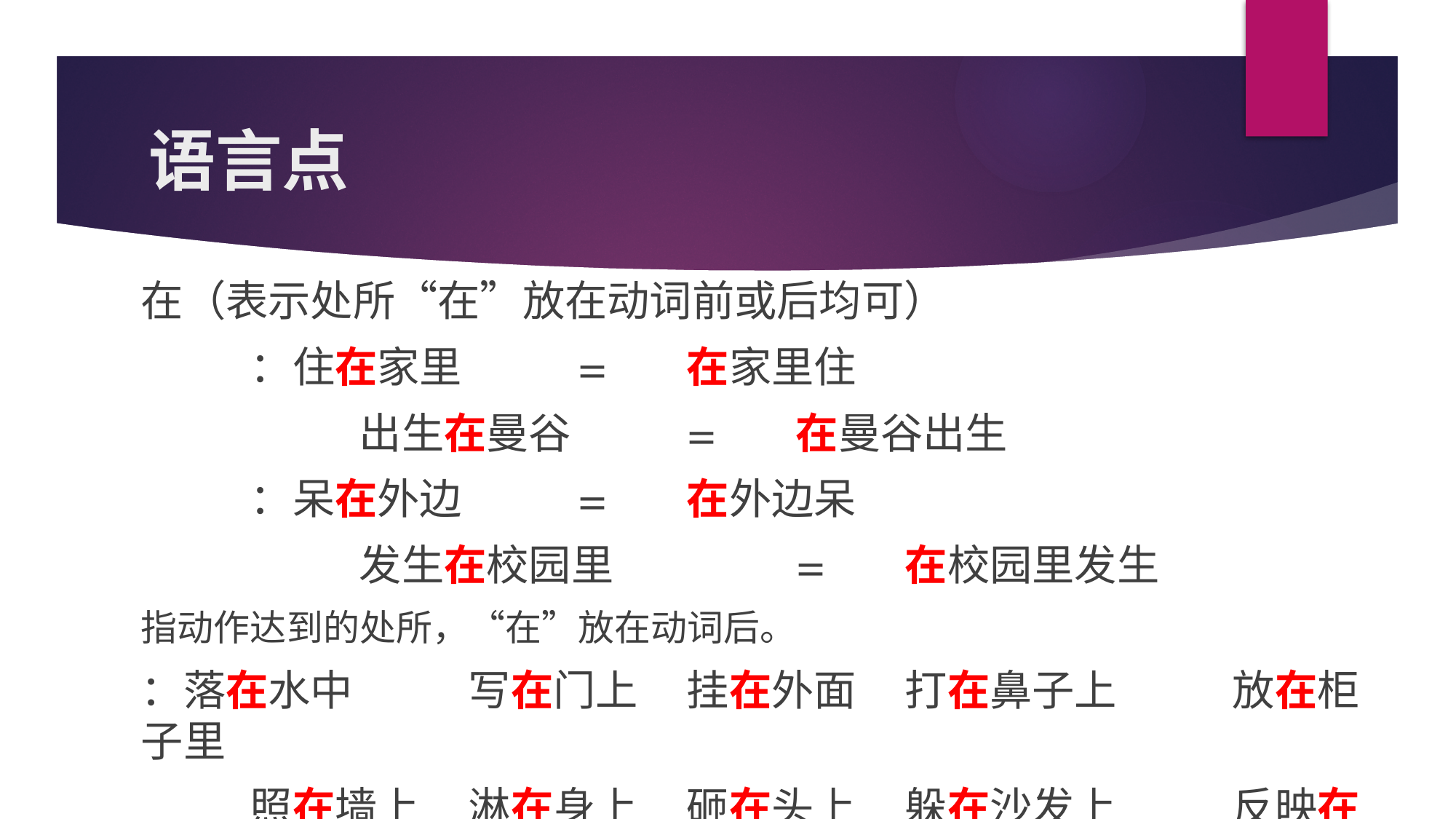

# 语言点
在（表示处所“在”放在动词前或后均可）
	：住在家里		=	在家里住
		出生在曼谷		=	在曼谷出生
	：呆在外边		=	在外边呆
		发生在校园里		=	在校园里发生
指动作达到的处所，“在”放在动词后。
：落在水中		写在门上	挂在外面	打在鼻子上		放在柜子里
	照在墙上	淋在身上	砸在头上	躲在沙发上		反映在学习上